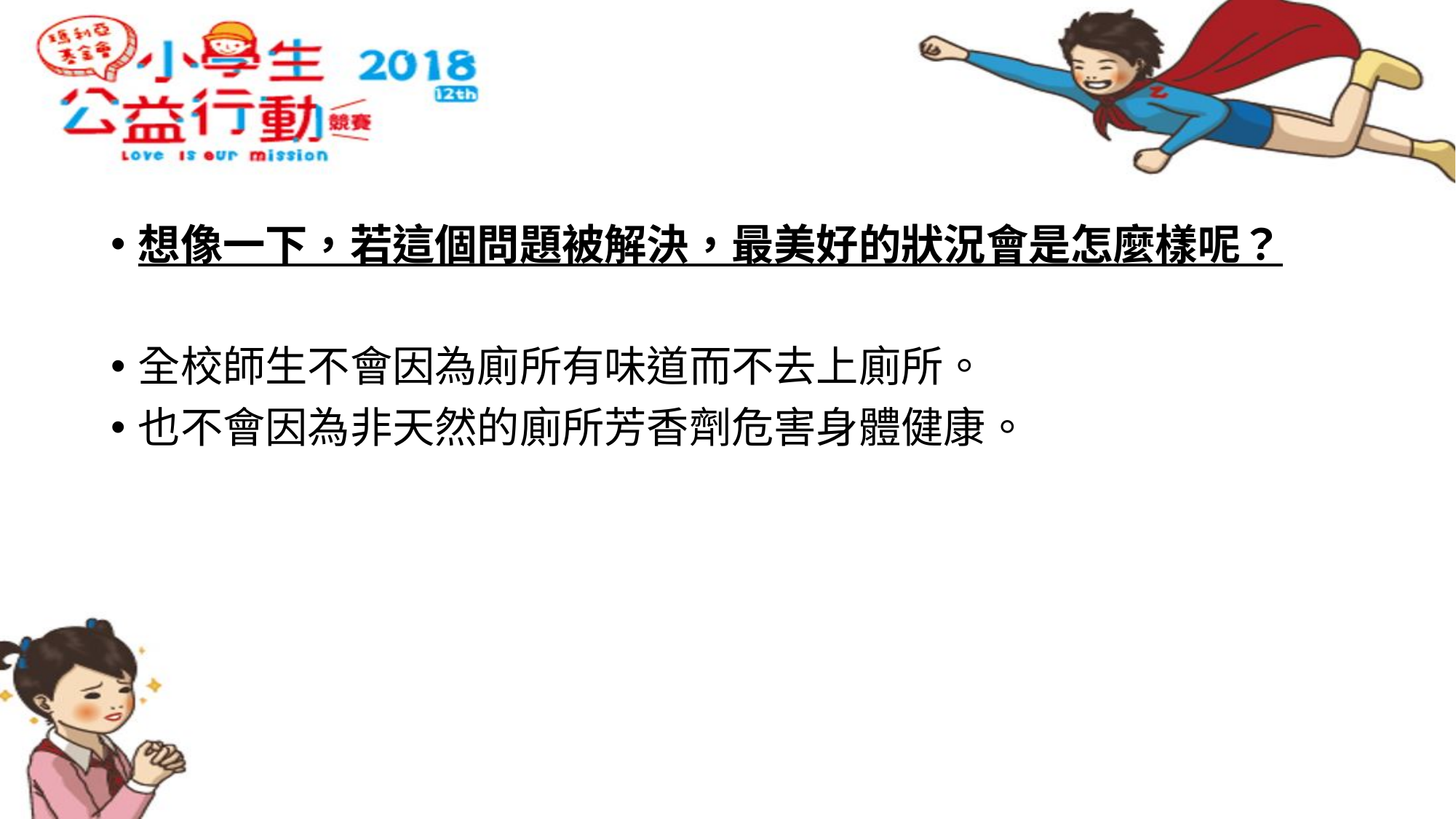

#
想像一下，若這個問題被解決，最美好的狀況會是怎麼樣呢？

全校師生不會因為廁所有味道而不去上廁所。
也不會因為非天然的廁所芳香劑危害身體健康。